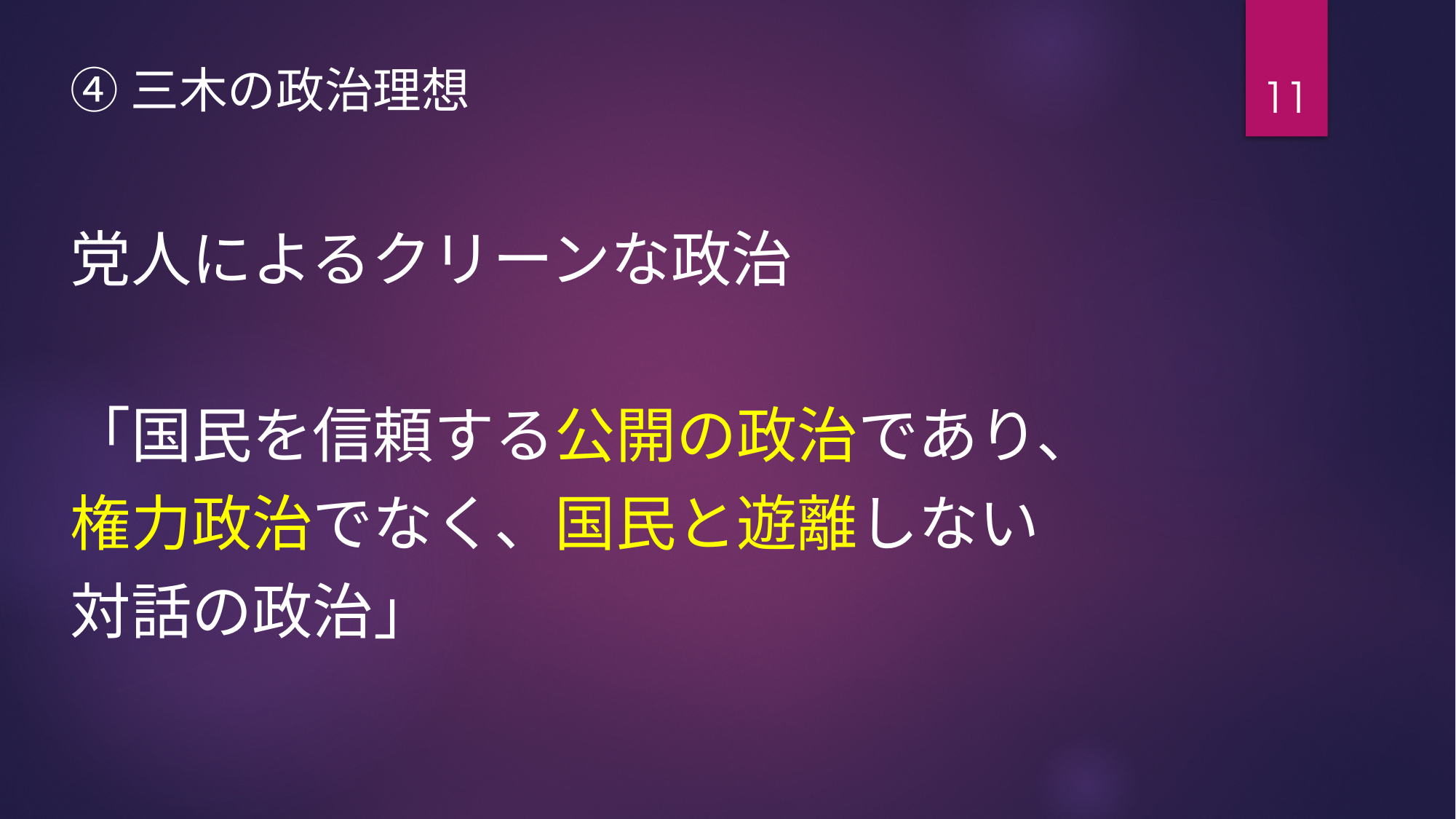

11
#
④三木の政治理想

党人によるクリーンな政治

「国民を信頼する公開の政治であり、
権力政治でなく、国民と遊離しない
対話の政治」